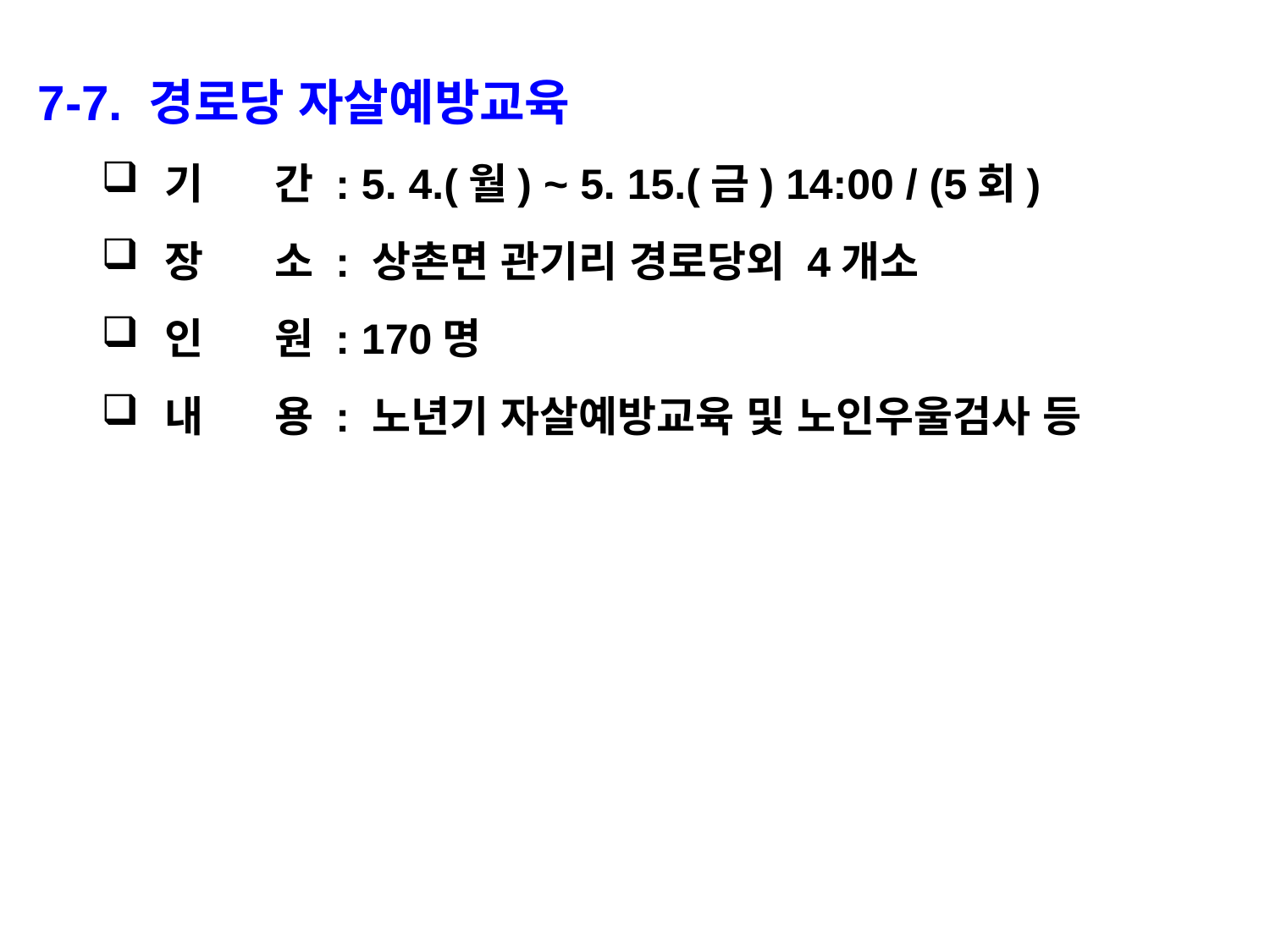

7-7. 경로당 자살예방교육
기      간 : 5. 4.(월) ~ 5. 15.(금) 14:00 / (5회)
장      소 : 상촌면 관기리 경로당외 4개소
인      원 : 170명
내      용 : 노년기 자살예방교육 및 노인우울검사 등